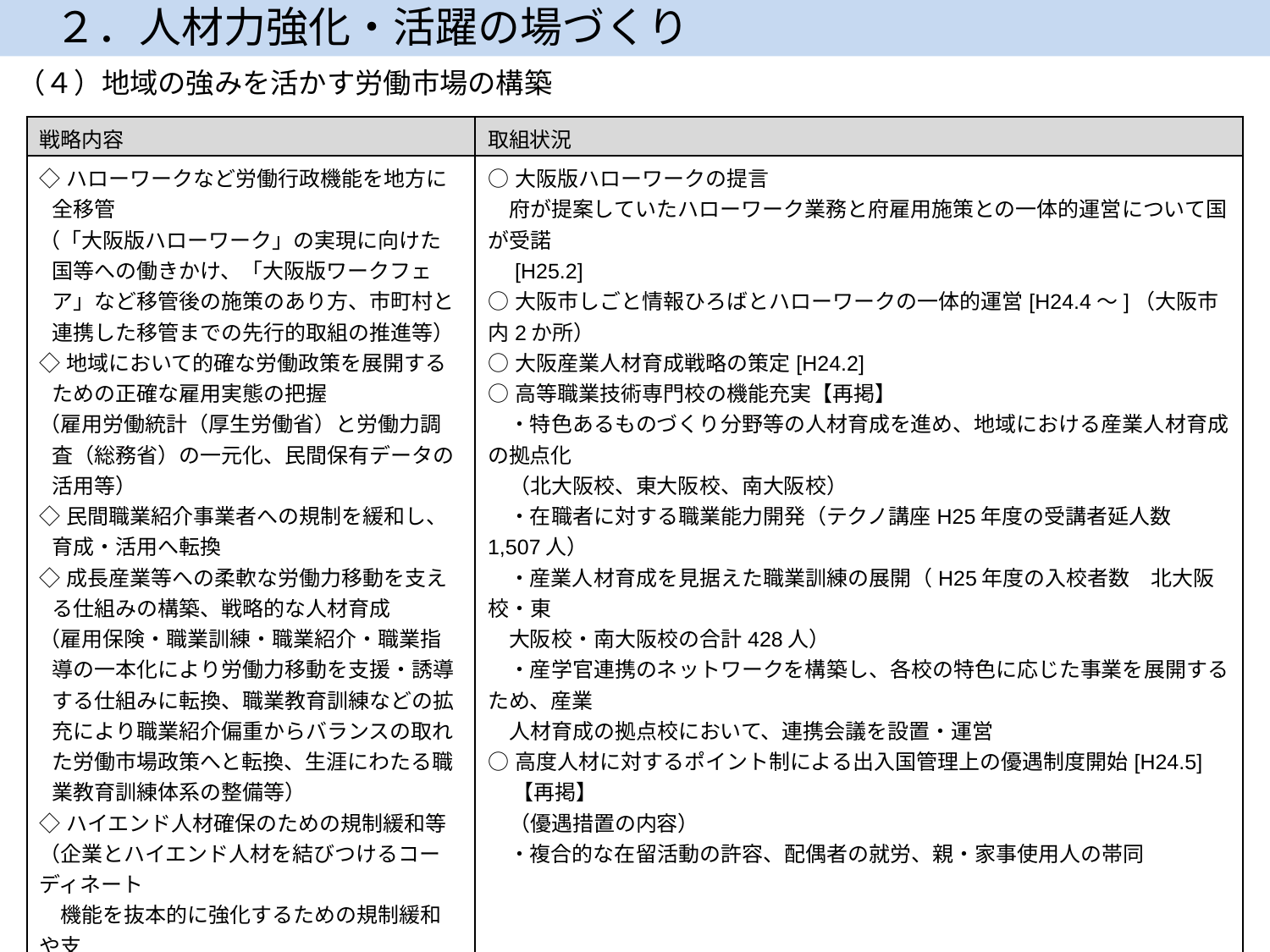

２．人材力強化・活躍の場づくり
（４）地域の強みを活かす労働市場の構築
| 戦略内容 | 取組状況 |
| --- | --- |
| ◇ハローワークなど労働行政機能を地方に全移管 （「大阪版ハローワーク」の実現に向けた国等への働きかけ、「大阪版ワークフェア」など移管後の施策のあり方、市町村と連携した移管までの先行的取組の推進等） ◇地域において的確な労働政策を展開するための正確な雇用実態の把握 （雇用労働統計（厚生労働省）と労働力調査（総務省）の一元化、民間保有データの活用等） ◇民間職業紹介事業者への規制を緩和し、育成・活用へ転換 ◇成長産業等への柔軟な労働力移動を支える仕組みの構築、戦略的な人材育成 （雇用保険・職業訓練・職業紹介・職業指導の一本化により労働力移動を支援・誘導する仕組みに転換、職業教育訓練などの拡充により職業紹介偏重からバランスの取れた労働市場政策へと転換、生涯にわたる職業教育訓練体系の整備等） ◇ハイエンド人材確保のための規制緩和等 （企業とハイエンド人材を結びつけるコーディネート　 　機能を抜本的に強化するための規制緩和や支 　援策の確立、高度専門人材に関する労働者派 　遣の弾力的運用、外国人高度専門人材受け入 　れ促進のための在留規制の緩和等） | ○大阪版ハローワークの提言 　府が提案していたハローワーク業務と府雇用施策との一体的運営について国が受諾 　[H25.2] ○大阪市しごと情報ひろばとハローワークの一体的運営[H24.4～]（大阪市内2か所） ○大阪産業人材育成戦略の策定[H24.2] ○高等職業技術専門校の機能充実【再掲】 　・特色あるものづくり分野等の人材育成を進め、地域における産業人材育成の拠点化 　（北大阪校、東大阪校、南大阪校） 　・在職者に対する職業能力開発（テクノ講座H25年度の受講者延人数1,507人） 　・産業人材育成を見据えた職業訓練の展開（H25年度の入校者数　北大阪校・東 　大阪校・南大阪校の合計428人） 　・産学官連携のネットワークを構築し、各校の特色に応じた事業を展開するため、産業 　人材育成の拠点校において、連携会議を設置・運営 ○高度人材に対するポイント制による出入国管理上の優遇制度開始[H24.5]【再掲】 　（優遇措置の内容） 　・複合的な在留活動の許容、配偶者の就労、親・家事使用人の帯同 |